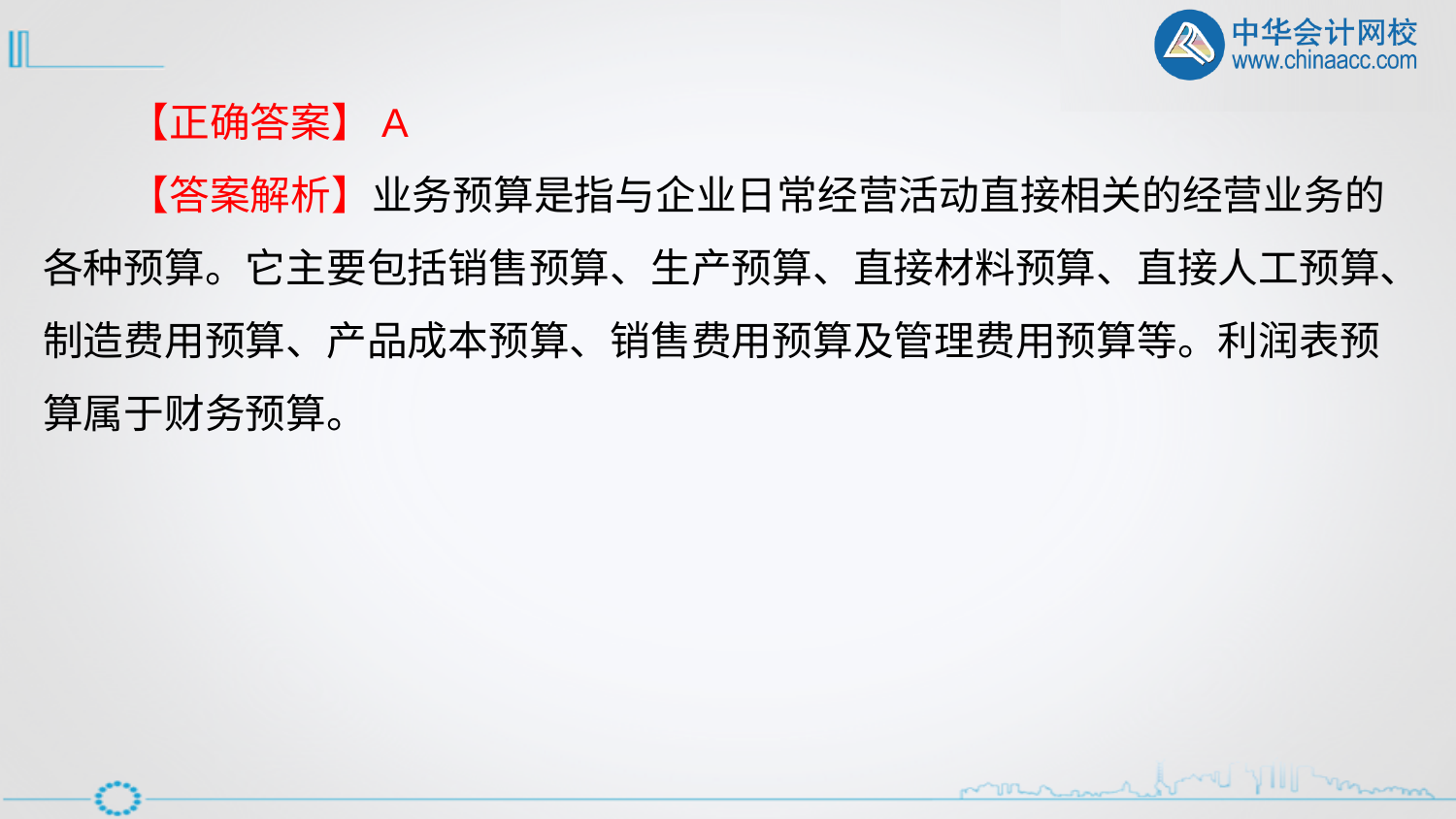

【正确答案】A
【答案解析】业务预算是指与企业日常经营活动直接相关的经营业务的各种预算。它主要包括销售预算、生产预算、直接材料预算、直接人工预算、制造费用预算、产品成本预算、销售费用预算及管理费用预算等。利润表预算属于财务预算。